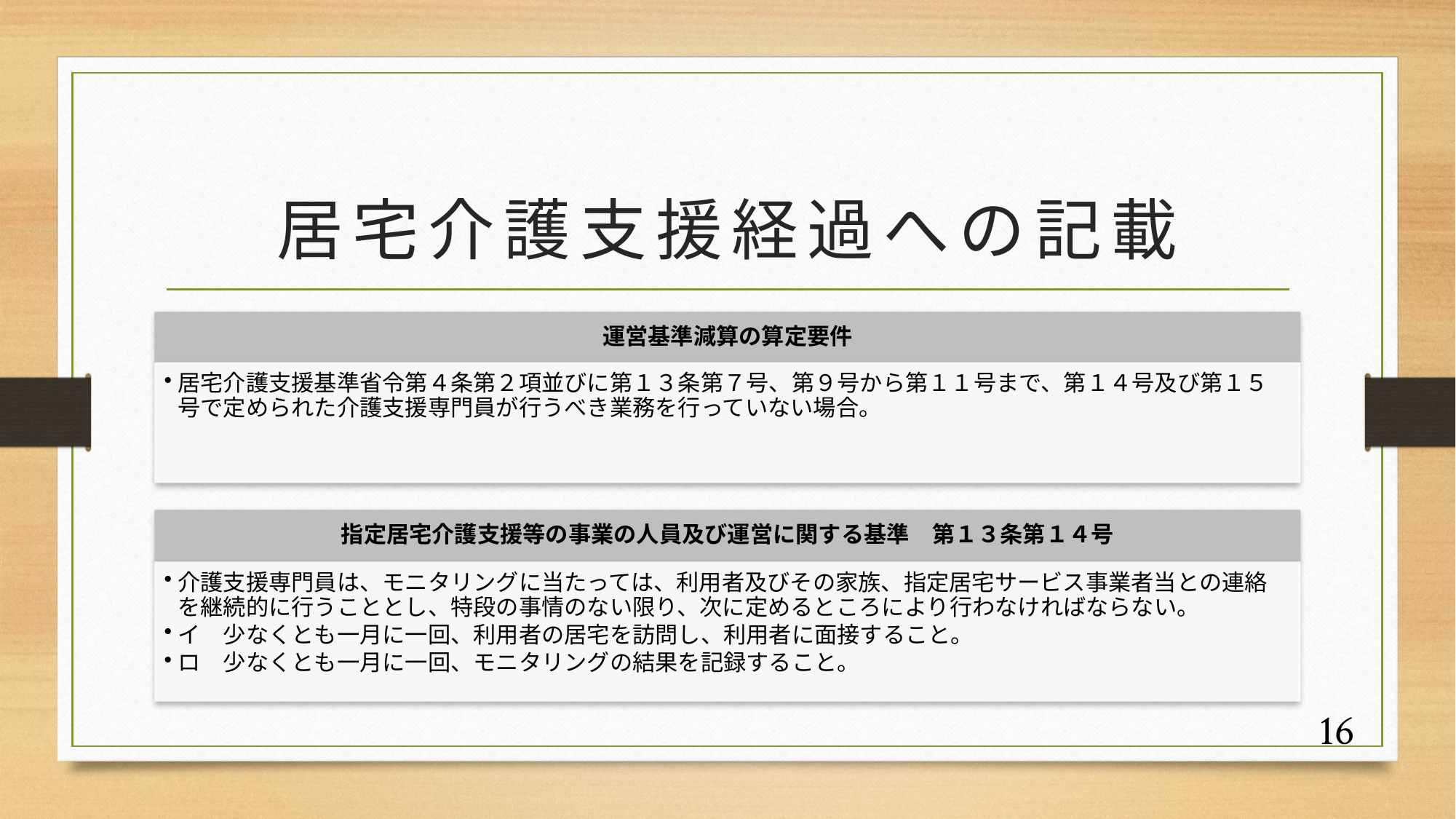

# 居宅介護支援経過への記載
運営基準減算の算定要件
居宅介護支援基準省令第４条第２項並びに第１３条第７号、第９号から第１１号まで、第１４号及び第１５号で定められた介護支援専門員が行うべき業務を行っていない場合。
指定居宅介護支援等の事業の人員及び運営に関する基準　第１３条第１４号
介護支援専門員は、モニタリングに当たっては、利用者及びその家族、指定居宅サービス事業者当との連絡を継続的に行うこととし、特段の事情のない限り、次に定めるところにより行わなければならない。
イ　少なくとも一月に一回、利用者の居宅を訪問し、利用者に面接すること。
ロ　少なくとも一月に一回、モニタリングの結果を記録すること。
16